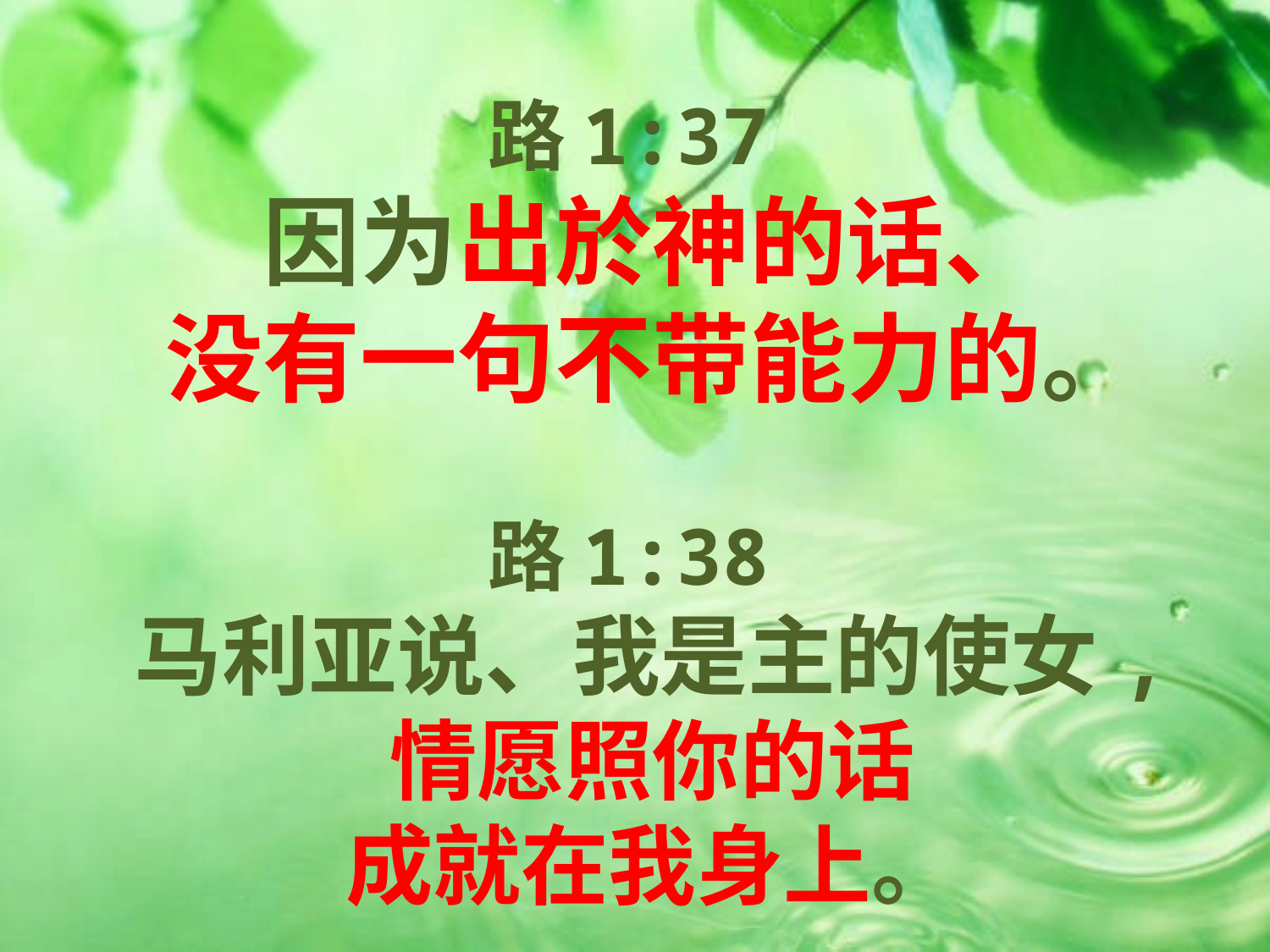

路1:37
因为出於神的话、
没有一句不带能力的。

路1:38
马利亚说、我是主的使女,
情愿照你的话
成就在我身上。